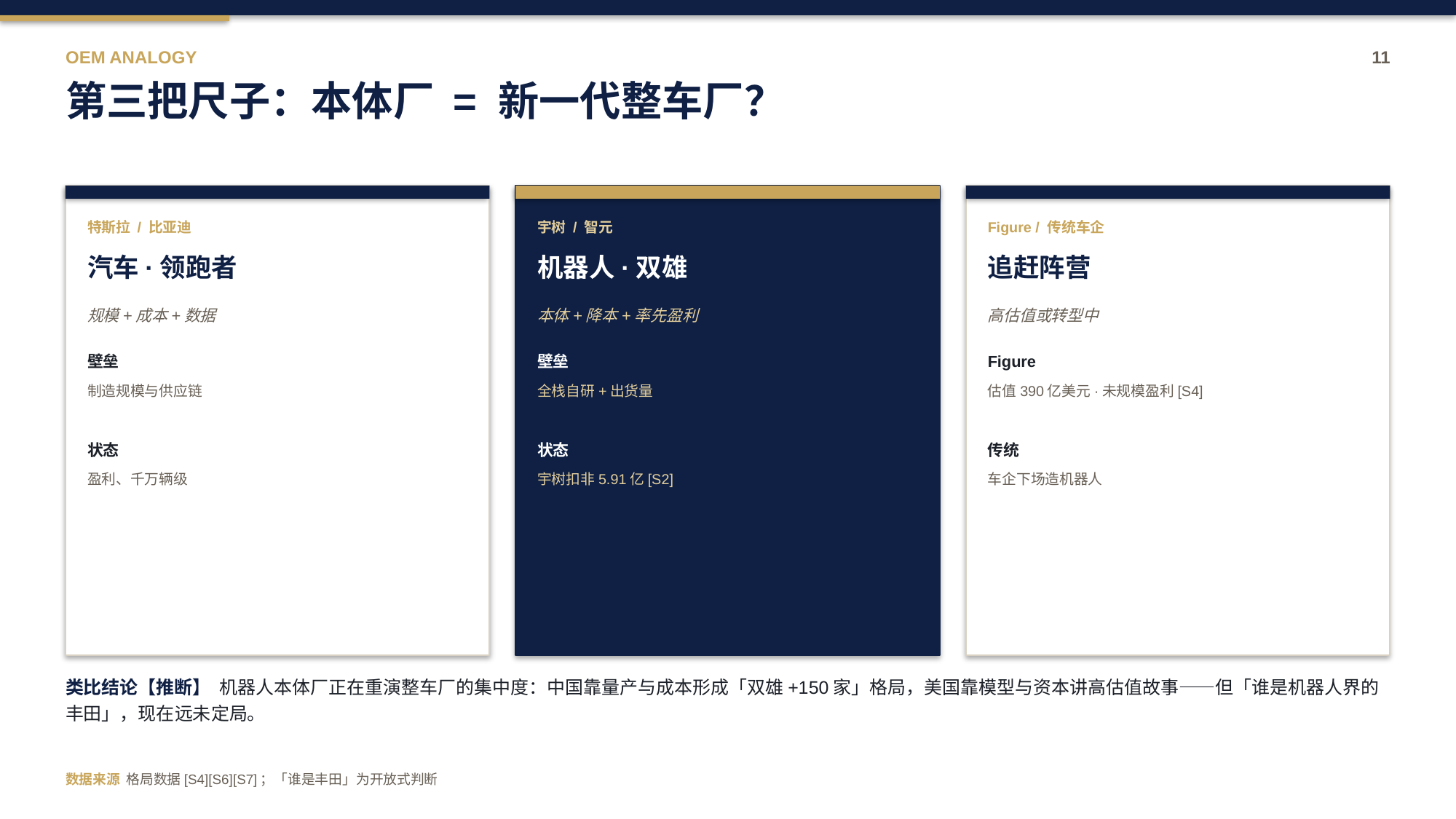

OEM ANALOGY
11
第三把尺子：本体厂 = 新一代整车厂？

特斯拉 / 比亚迪
宇树 / 智元
Figure / 传统车企
汽车·领跑者
机器人·双雄
追赶阵营
规模+成本+数据
本体+降本+率先盈利
高估值或转型中
壁垒
壁垒
Figure
制造规模与供应链
全栈自研+出货量
估值390亿美元·未规模盈利[S4]
状态
状态
传统
盈利、千万辆级
宇树扣非5.91亿[S2]
车企下场造机器人
类比结论【推断】  机器人本体厂正在重演整车厂的集中度：中国靠量产与成本形成「双雄+150家」格局，美国靠模型与资本讲高估值故事——但「谁是机器人界的丰田」，现在远未定局。
数据来源  格局数据[S4][S6][S7]；「谁是丰田」为开放式判断